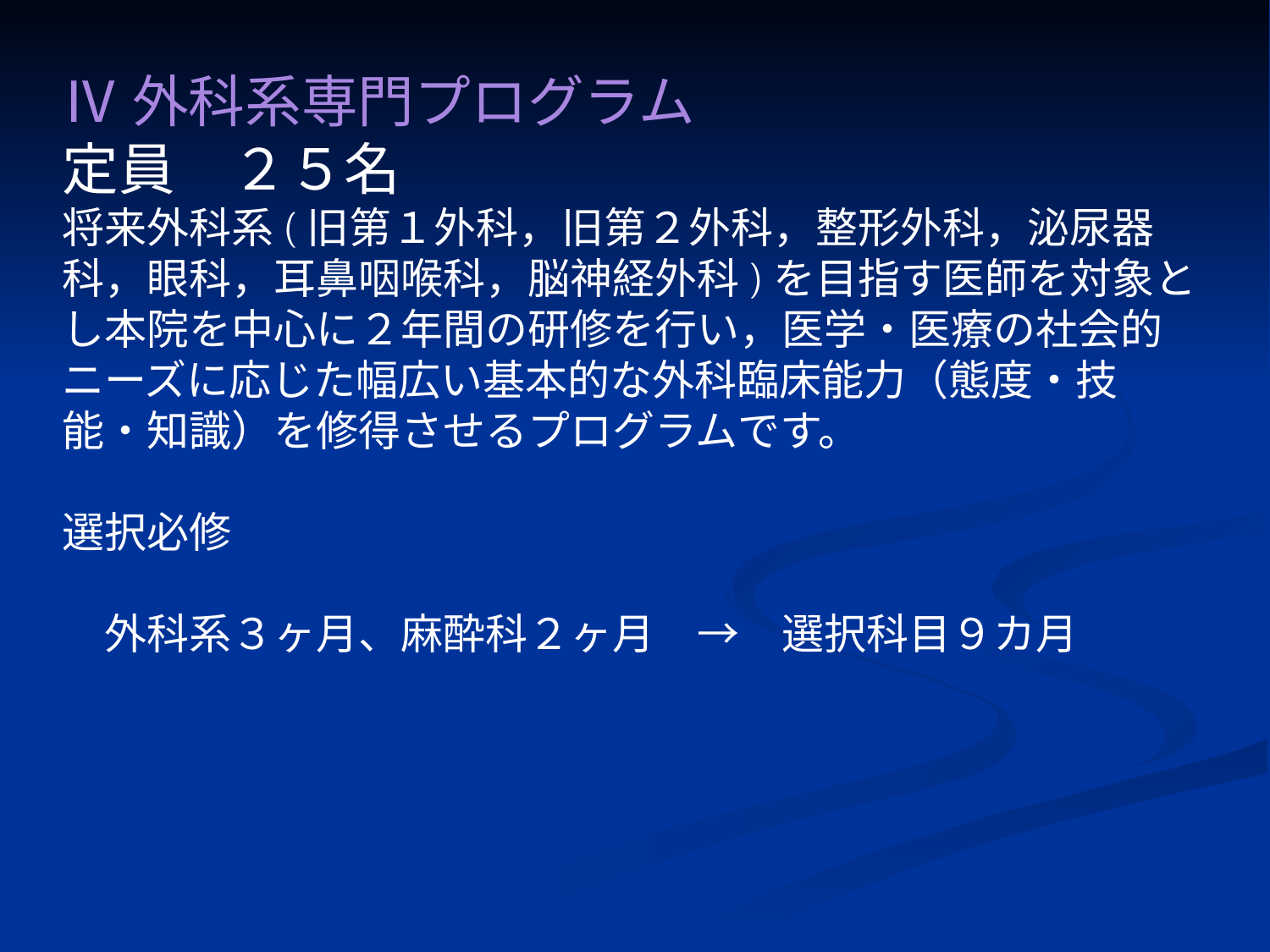

Ⅳ外科系専門プログラム
定員　２５名
将来外科系(旧第１外科，旧第２外科，整形外科，泌尿器科，眼科，耳鼻咽喉科，脳神経外科)を目指す医師を対象とし本院を中心に２年間の研修を行い，医学・医療の社会的ニーズに応じた幅広い基本的な外科臨床能力（態度・技能・知識）を修得させるプログラムです。

選択必修

　外科系３ヶ月、麻酔科２ヶ月　→　選択科目９カ月